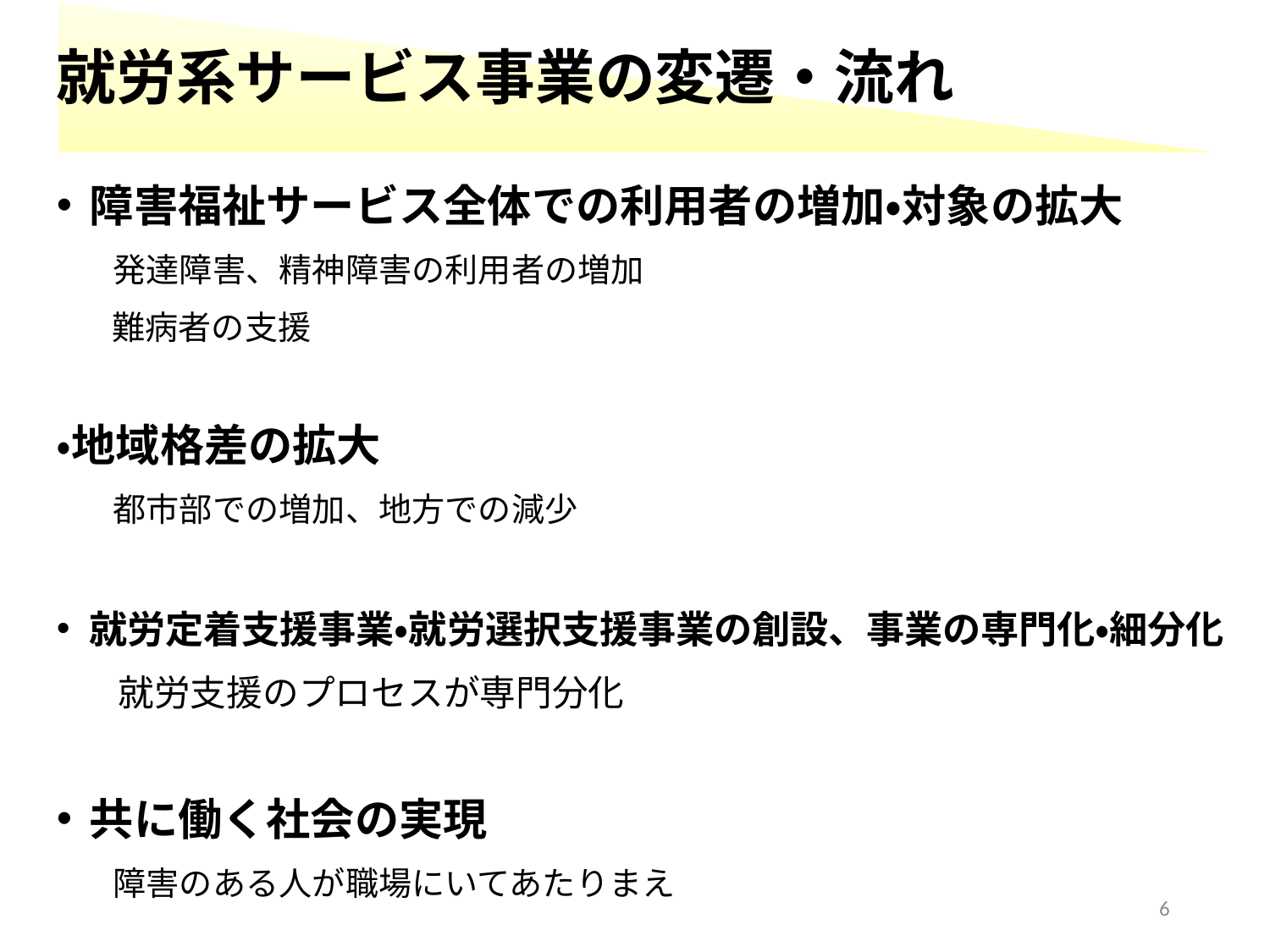

就労系サービス事業の変遷・流れ
障害福祉サービス全体での利用者の増加・対象の拡大
　　発達障害、精神障害の利用者の増加
　   難病者の支援

・地域格差の拡大
　　都市部での増加、地方での減少

就労定着支援事業・就労選択支援事業の創設、事業の専門化・細分化
　　就労支援のプロセスが専門分化

共に働く社会の実現
　　障害のある人が職場にいてあたりまえ

6